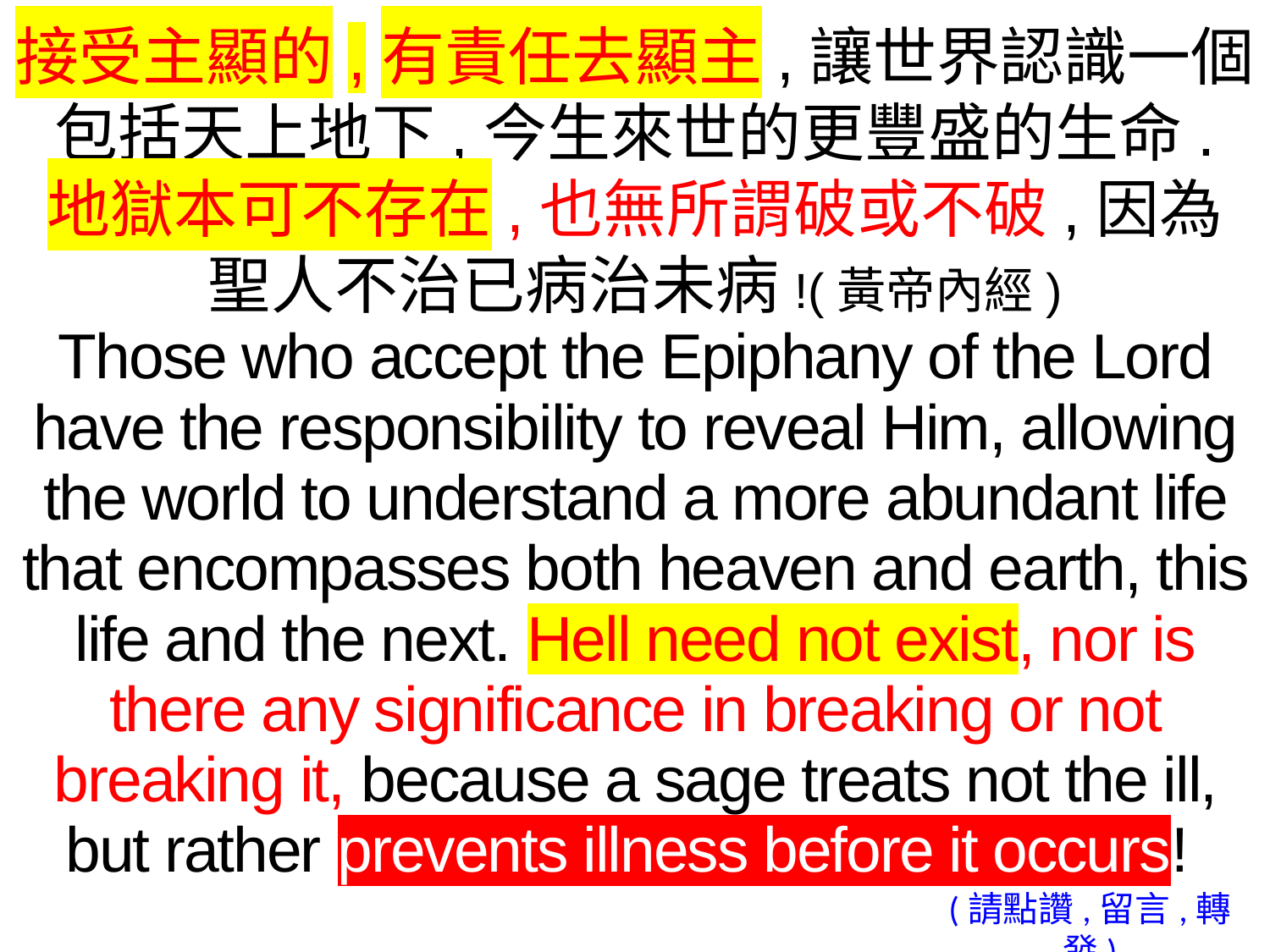

接受主顯的,有責任去顯主,讓世界認識一個包括天上地下,今生來世的更豐盛的生命.
地獄本可不存在,也無所謂破或不破,因為
聖人不治已病治未病!(黃帝內經)
Those who accept the Epiphany of the Lord have the responsibility to reveal Him, allowing the world to understand a more abundant life that encompasses both heaven and earth, this life and the next. Hell need not exist, nor is there any significance in breaking or not breaking it, because a sage treats not the ill, but rather prevents illness before it occurs!
(請點讚,留言,轉發)